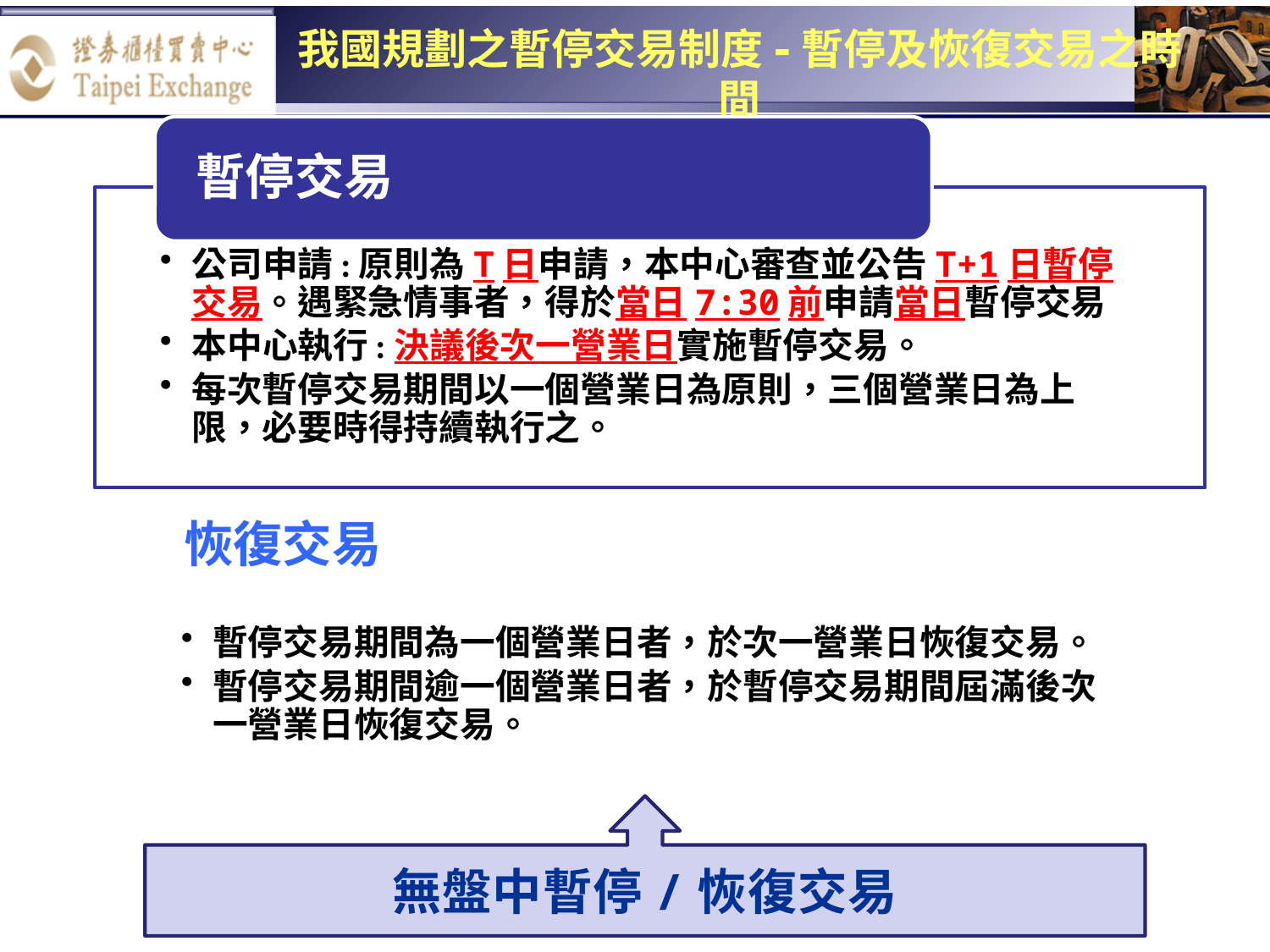

# 我國規劃之暫停交易制度-暫停及恢復交易之時間
公司申請:原則為T日申請，本中心審查並公告T+1日暫停交易。遇緊急情事者，得於當日7:30前申請當日暫停交易
本中心執行:決議後次一營業日實施暫停交易。
每次暫停交易期間以一個營業日為原則，三個營業日為上限，必要時得持續執行之。
暫停交易

暫停交易期間為一個營業日者，於次一營業日恢復交易。
暫停交易期間逾一個營業日者，於暫停交易期間屆滿後次一營業日恢復交易。
恢復交易
無盤中暫停/恢復交易
11